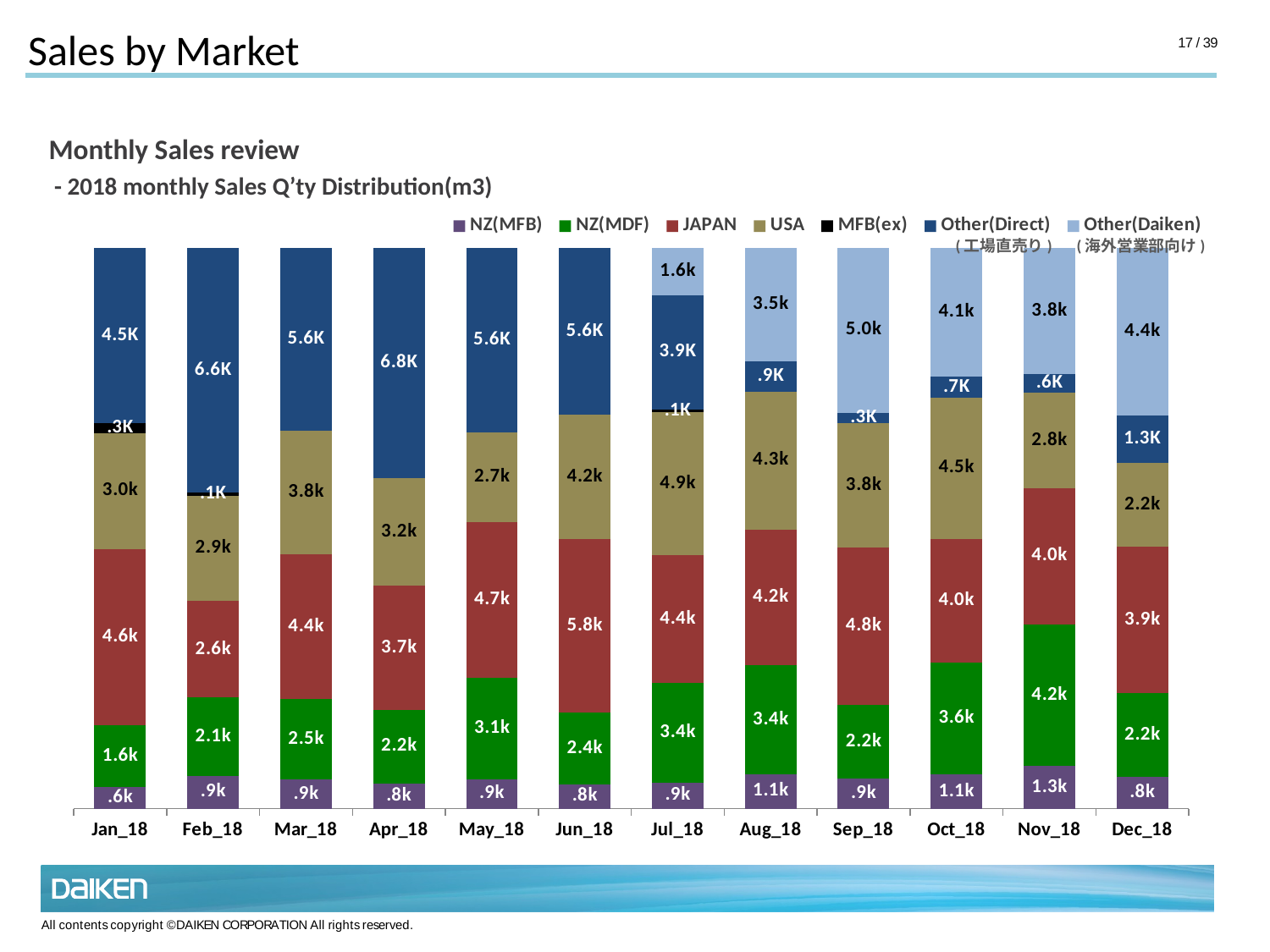

Sales by Market
17 / 39
Monthly Sales review
 - 2018 monthly Sales Q’ty Distribution(m3)

### Chart

| Category | NZ(MDF) | JAPAN | NZ(MFB) | USA | MFB(ex) | Other(Direct) | Other(Daiken) |
|---|---|---|---|---|---|---|---|
| Jan_18 | 1604.954999999996 | 4562.556999999998 | 554.1069999999992 | 3003.457999999998 | 251.8769999999996 | 4528.058999999994 | None |
| Feb_18 | 2113.895999999997 | 2605.882 | 886.4739999999998 | 2851.703 | 82.316 | 6610.693 | None |
| Mar_18 | 2478.474999999998 | 4435.968999999993 | 884.5919999999999 | 3784.391999999996 | None | 5598.549999999992 | None |
| Apr_18 | 2194.243999999995 | 3681.914999999996 | 750.3779999999989 | 3202.131999999994 | None | 6847.951 | None |
| May_18 | 3085.0 | 4718.0 | 896.0 | 2726.0 | None | 5593.0 | None |
| Jun_18 | 2428.0 | 5835.0 | 817.0 | 4206.0 | None | 5612.0 | None |
| Jul_18 | 3425.0 | 4412.0 | 904.0 | 4929.0 | 111.0 | 3920.0 | 1636.0 |
| Aug_18 | 3390.0 | 4221.0 | 1067.0 | 4290.0 | None | 934.0 | 3525.0 |
| Sep_18 | 2225.0 | 4799.0 | 916.0 | 3762.0 | None | 332.0 | 4993.0 |
| Oct_18 | 3588.0 | 3965.0 | 1094.0 | 4533.0 | None | 678.0 | 4120.0 |
| Nov_18 | 4234.0 | 4047.0 | 1264.0 | 2845.0 | None | 557.0 | 3756.0 |
| Dec_18 | 2235.0 | 3865.0 | 832.0 | 2230.0 | None | 1253.0 | 4436.0 |
(工場直売り)
(海外営業部向け)